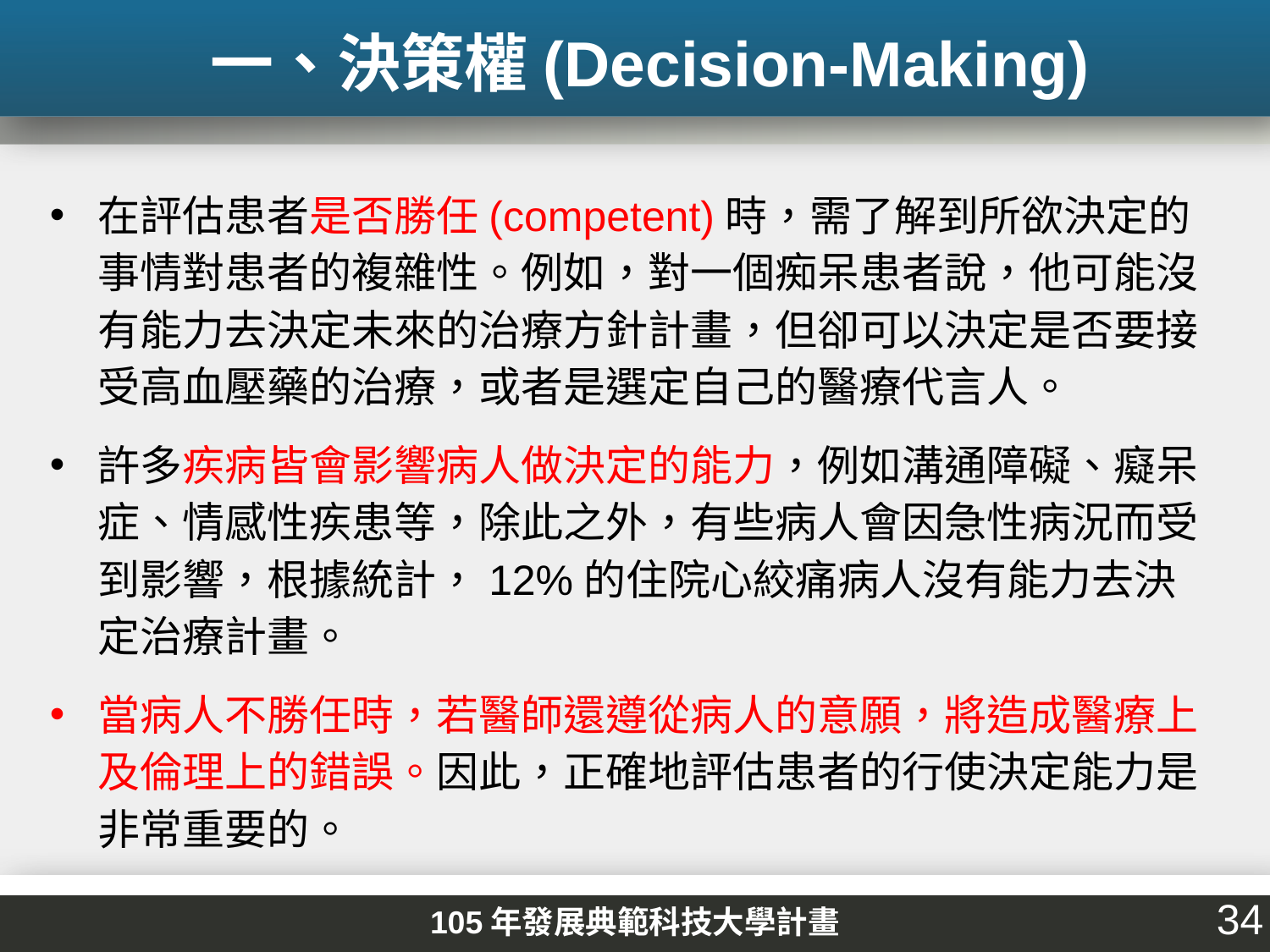

一、決策權(Decision-Making)
在評估患者是否勝任(competent)時，需了解到所欲決定的事情對患者的複雜性。例如，對一個痴呆患者說，他可能沒有能力去決定未來的治療方針計畫，但卻可以決定是否要接受高血壓藥的治療，或者是選定自己的醫療代言人。
許多疾病皆會影響病人做決定的能力，例如溝通障礙、癡呆症、情感性疾患等，除此之外，有些病人會因急性病況而受到影響，根據統計，12%的住院心絞痛病人沒有能力去決定治療計畫。
當病人不勝任時，若醫師還遵從病人的意願，將造成醫療上及倫理上的錯誤。因此，正確地評估患者的行使決定能力是非常重要的。